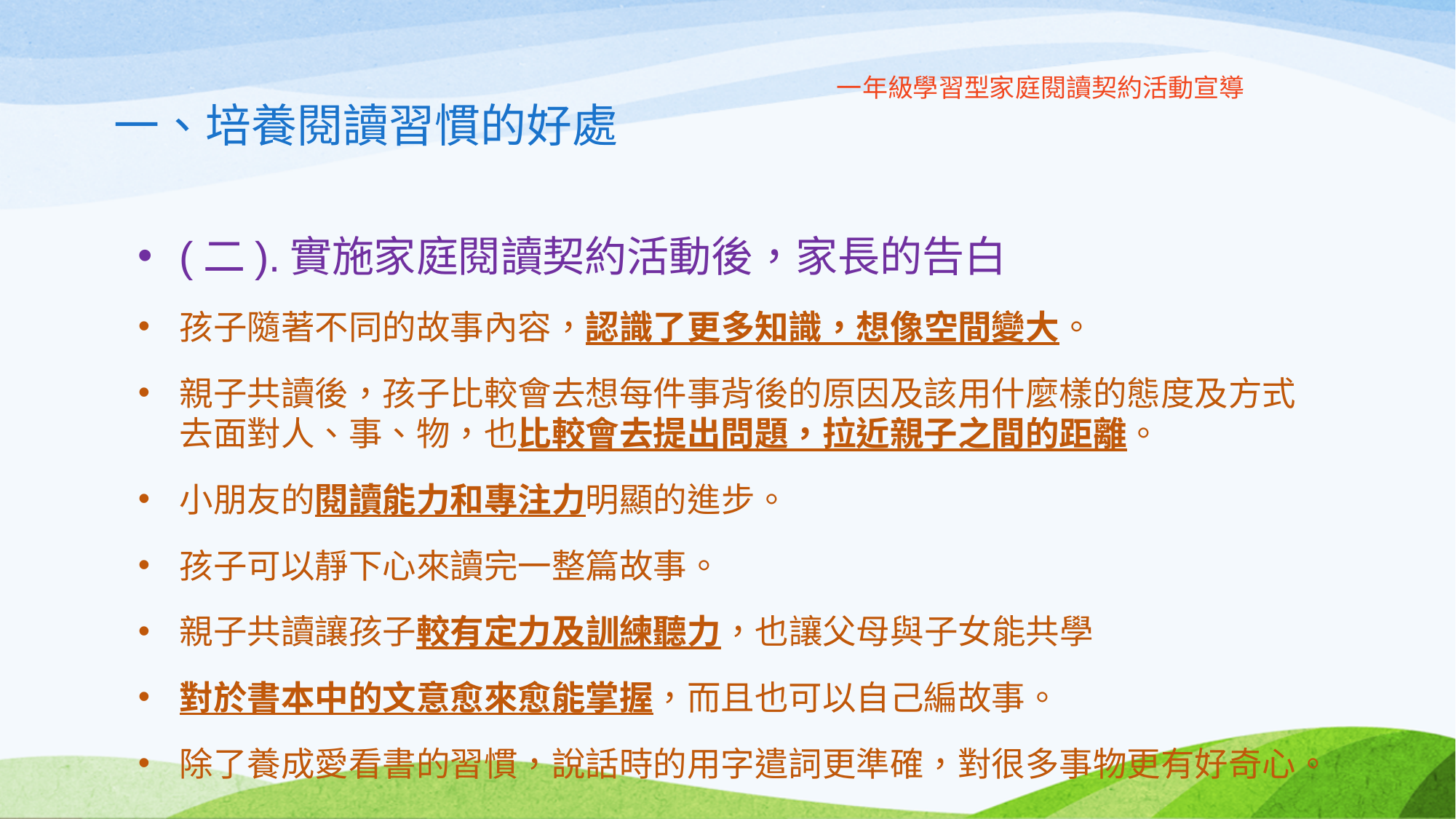

# 一年級學習型家庭閱讀契約活動宣導 一、培養閱讀習慣的好處
(二).實施家庭閱讀契約活動後，家長的告白
孩子隨著不同的故事內容，認識了更多知識，想像空間變大。
親子共讀後，孩子比較會去想每件事背後的原因及該用什麼樣的態度及方式去面對人、事、物，也比較會去提出問題，拉近親子之間的距離。
小朋友的閱讀能力和專注力明顯的進步。
孩子可以靜下心來讀完一整篇故事。
親子共讀讓孩子較有定力及訓練聽力，也讓父母與子女能共學
對於書本中的文意愈來愈能掌握，而且也可以自己編故事。
除了養成愛看書的習慣，說話時的用字遣詞更準確，對很多事物更有好奇心。